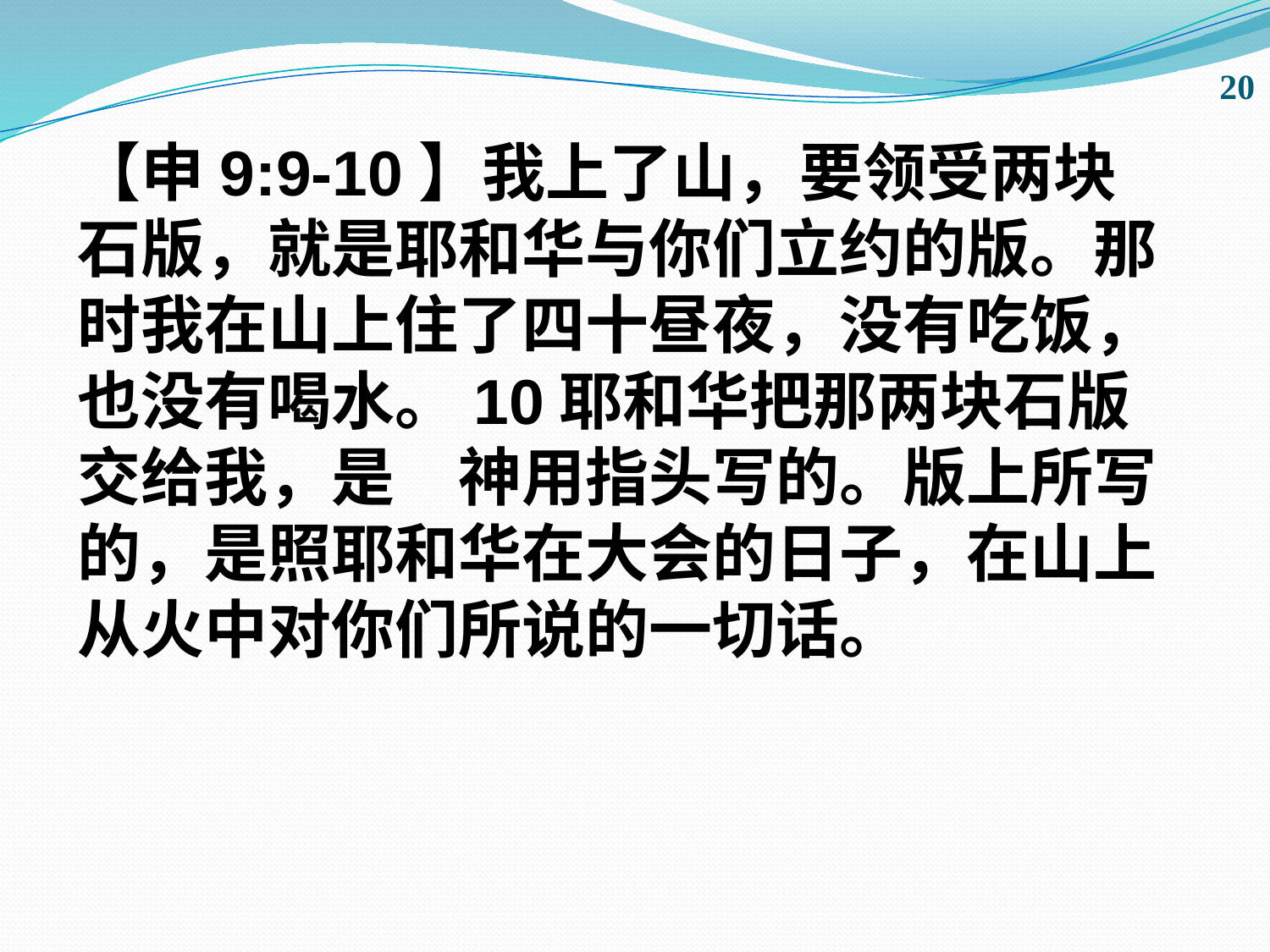

20
【申9:9-10】我上了山，要领受两块石版，就是耶和华与你们立约的版。那时我在山上住了四十昼夜，没有吃饭，也没有喝水。10耶和华把那两块石版交给我，是　神用指头写的。版上所写的，是照耶和华在大会的日子，在山上从火中对你们所说的一切话。